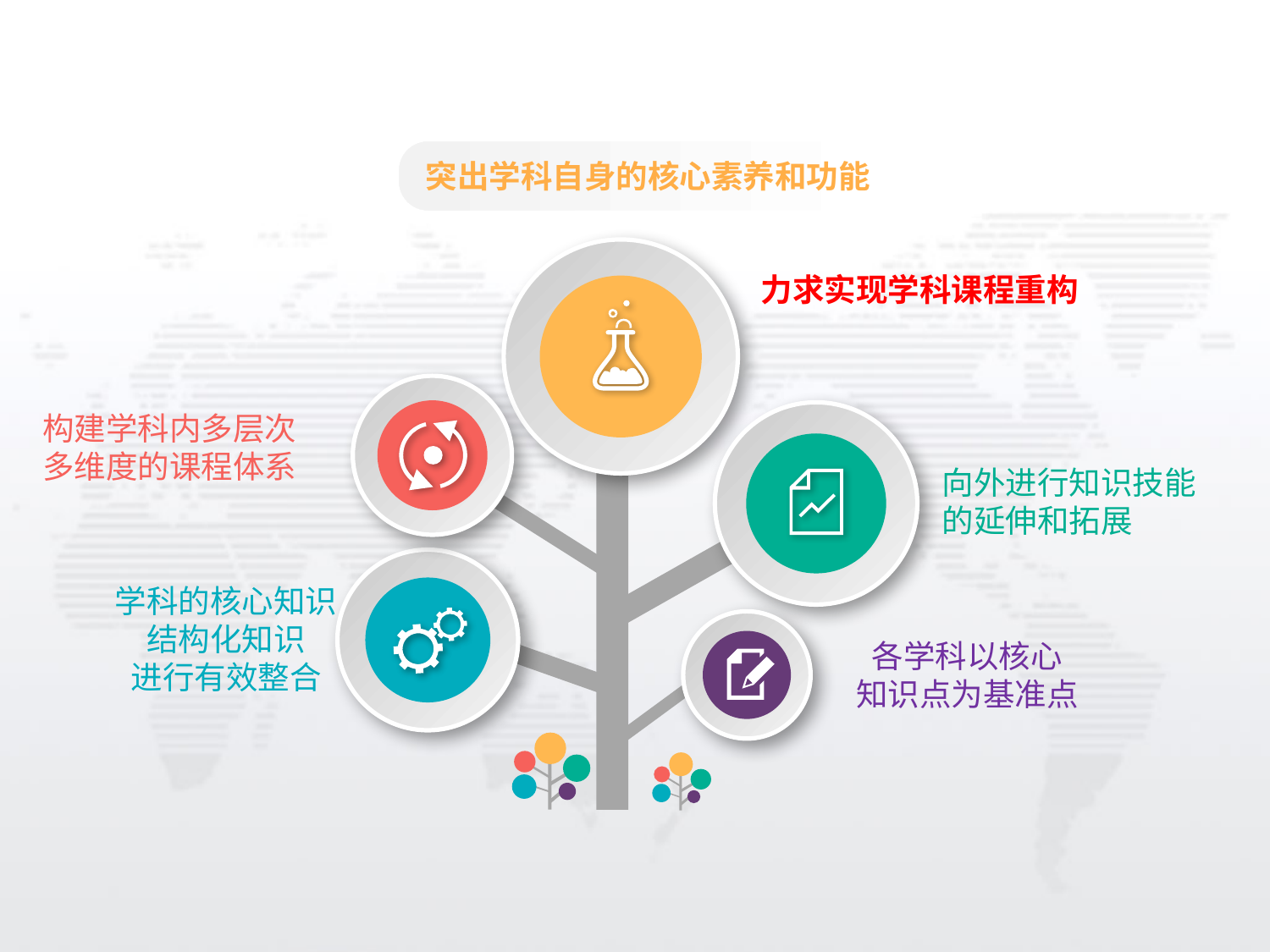

突出学科自身的核心素养和功能

力求实现学科课程重构

构建学科内多层次
多维度的课程体系

向外进行知识技能的延伸和拓展

学科的核心知识
结构化知识
进行有效整合

各学科以核心
知识点为基准点